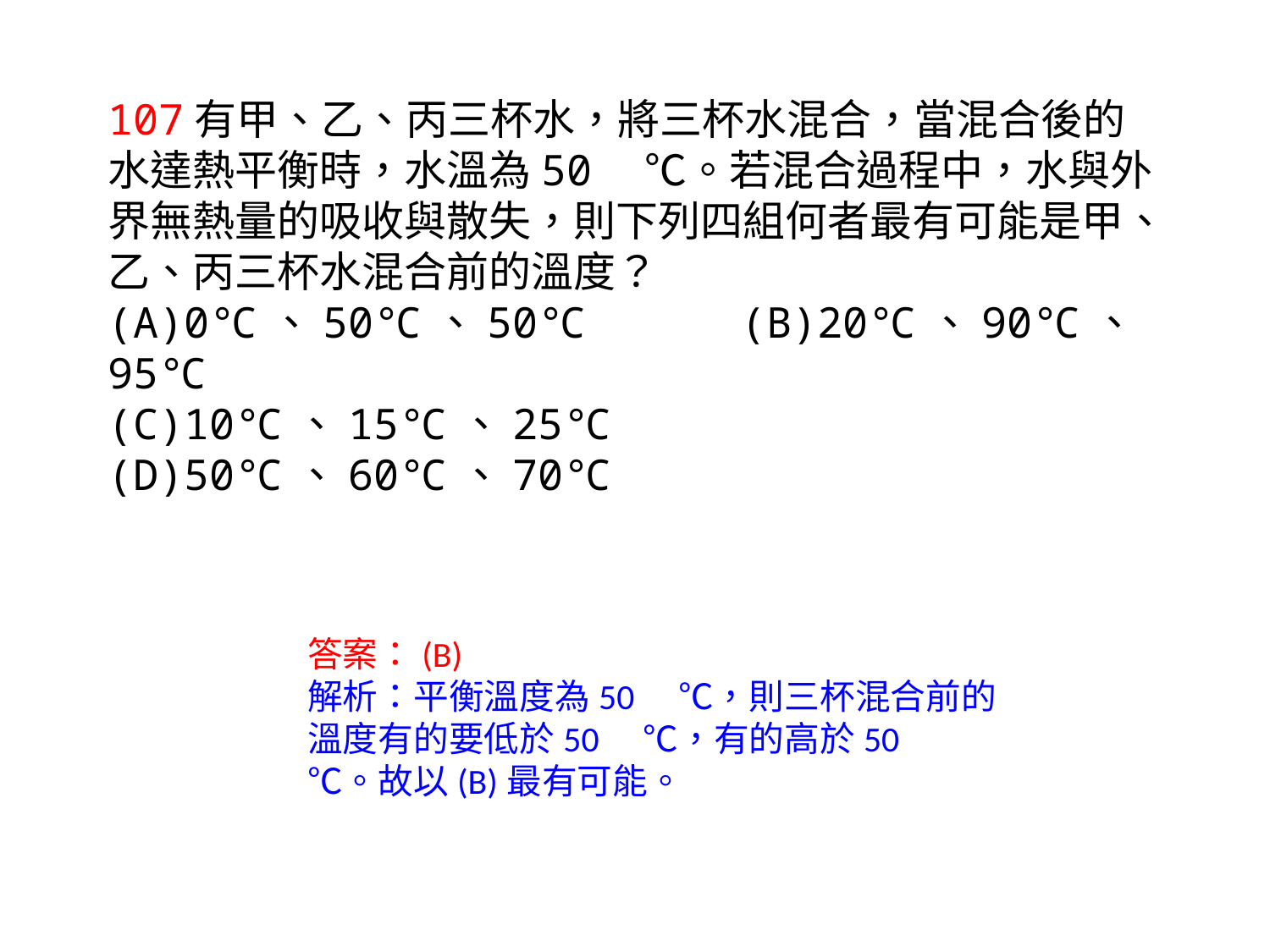

107有甲、乙、丙三杯水，將三杯水混合，當混合後的水達熱平衡時，水溫為50　℃。若混合過程中，水與外界無熱量的吸收與散失，則下列四組何者最有可能是甲、乙、丙三杯水混合前的溫度？
(A)0℃、50℃、50℃      (B)20℃、90℃、95℃
(C)10℃、15℃、25℃    (D)50℃、60℃、70℃
答案：(B)
解析：平衡溫度為50　℃，則三杯混合前的溫度有的要低於50　℃，有的高於50　℃。故以(B)最有可能。